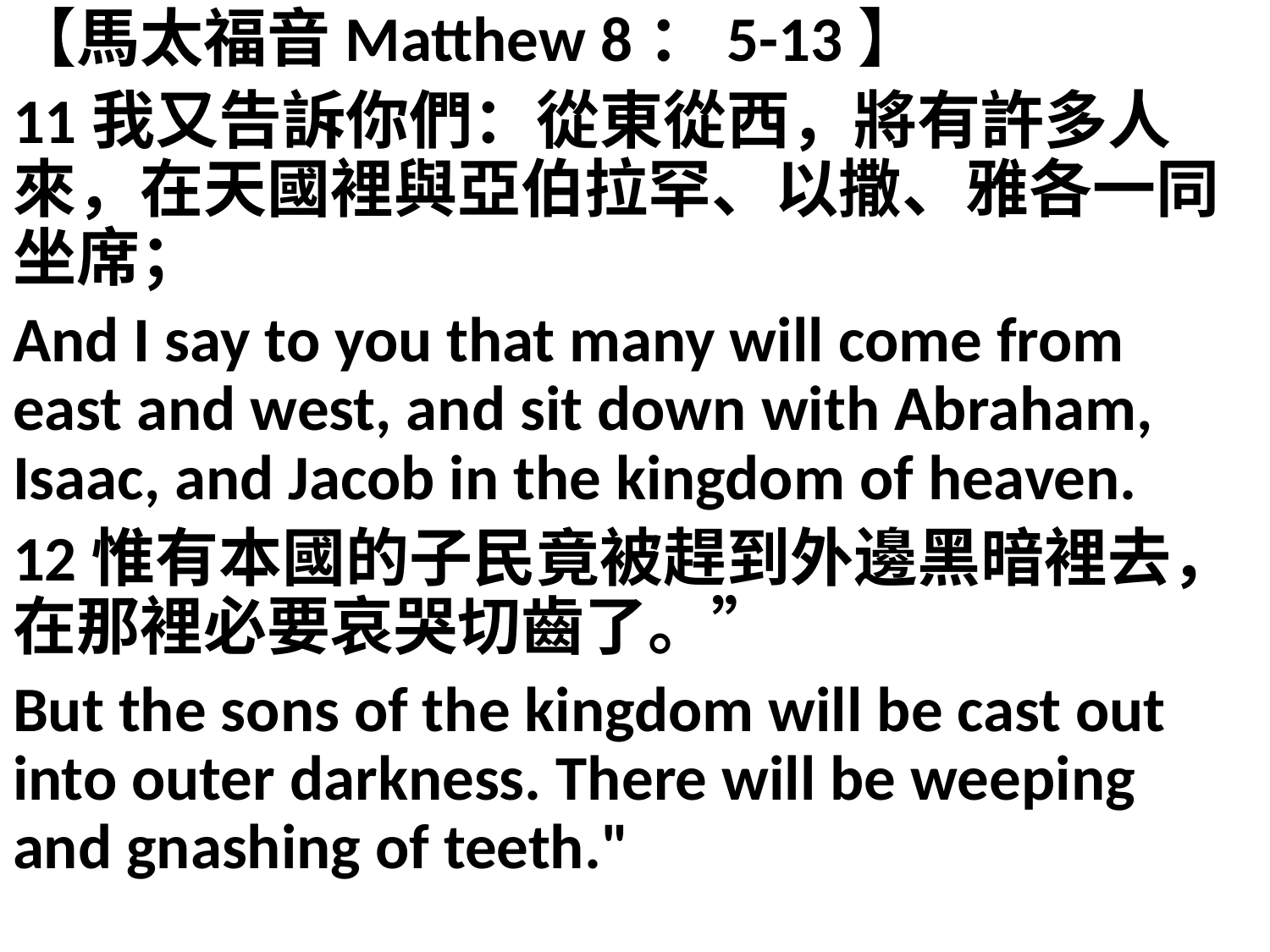

【馬太福音Matthew 8：5-13】
11我又告訴你們：從東從西，將有許多人來，在天國裡與亞伯拉罕、以撒、雅各一同坐席；
And I say to you that many will come from east and west, and sit down with Abraham, Isaac, and Jacob in the kingdom of heaven.
12惟有本國的子民竟被趕到外邊黑暗裡去，在那裡必要哀哭切齒了。”
But the sons of the kingdom will be cast out into outer darkness. There will be weeping and gnashing of teeth."